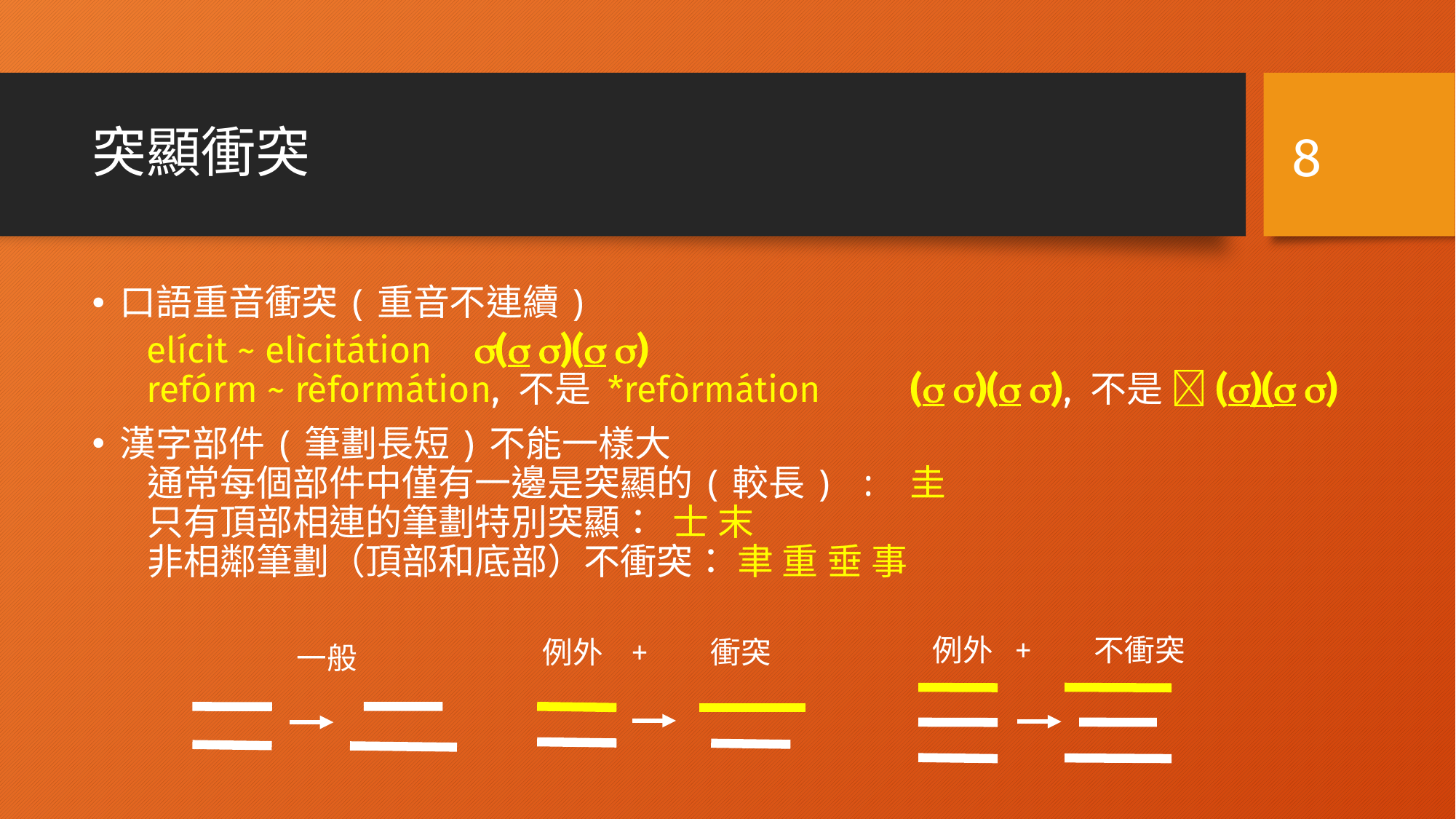

8
# 突顯衝突
口語重音衝突(重音不連續)
elícit ~ elìcitátion 	σ(σ σ)(σ σ)
refórm ~ rèformátion, 不是 *refòrmátion	(σ σ)(σ σ), 不是 σ(σ)(σ σ)
漢字部件(筆劃長短)不能一樣大
通常每個部件中僅有一邊是突顯的(較長) : 圭
只有頂部相連的筆劃特別突顯：  士 末
非相鄰筆劃（頂部和底部）不衝突： 聿 重 垂 事
例外  +   不衝突
例外   +   衝突
一般